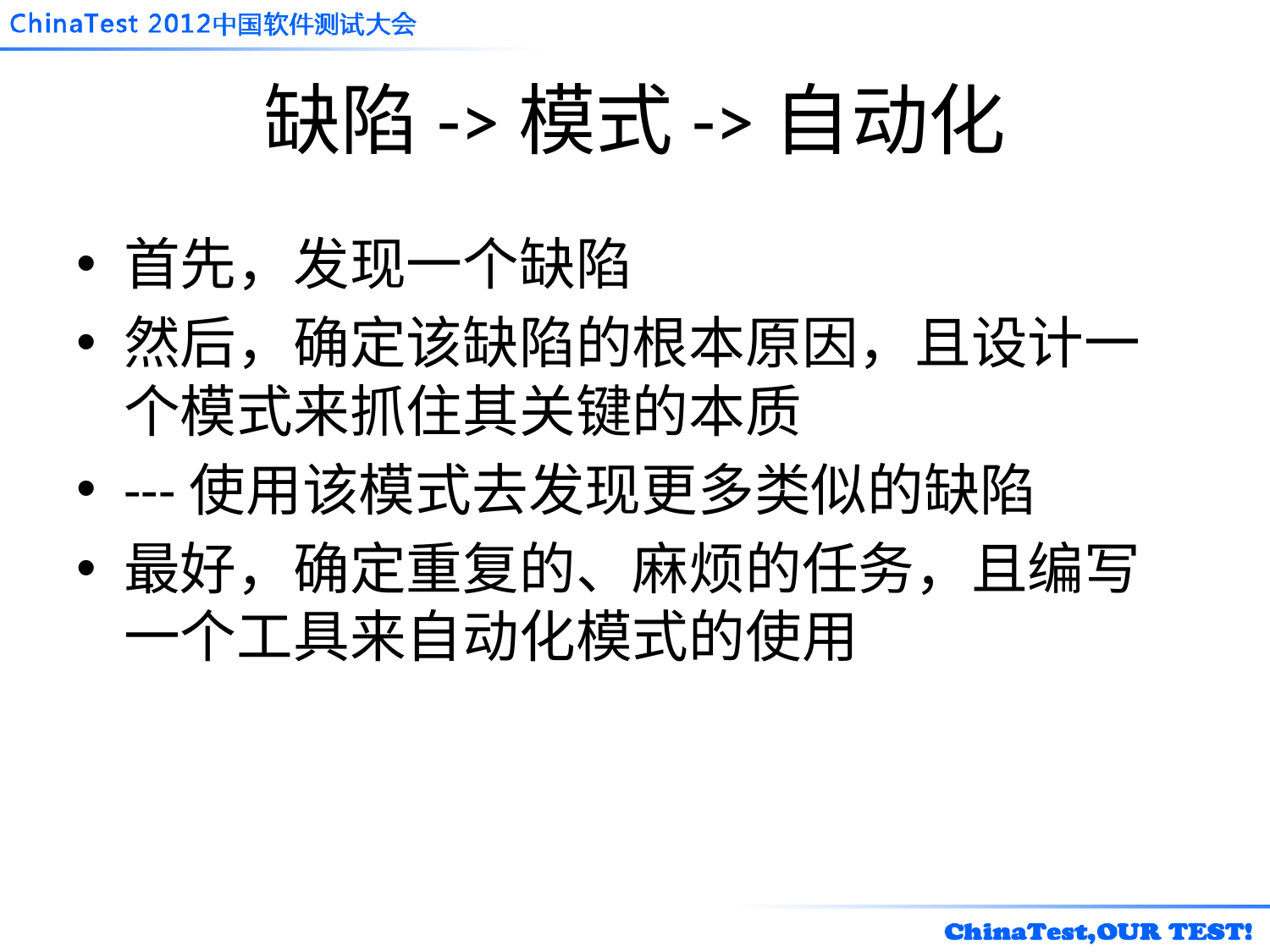

# 缺陷->模式->自动化
首先，发现一个缺陷
然后，确定该缺陷的根本原因，且设计一个模式来抓住其关键的本质
---使用该模式去发现更多类似的缺陷
最好，确定重复的、麻烦的任务，且编写一个工具来自动化模式的使用